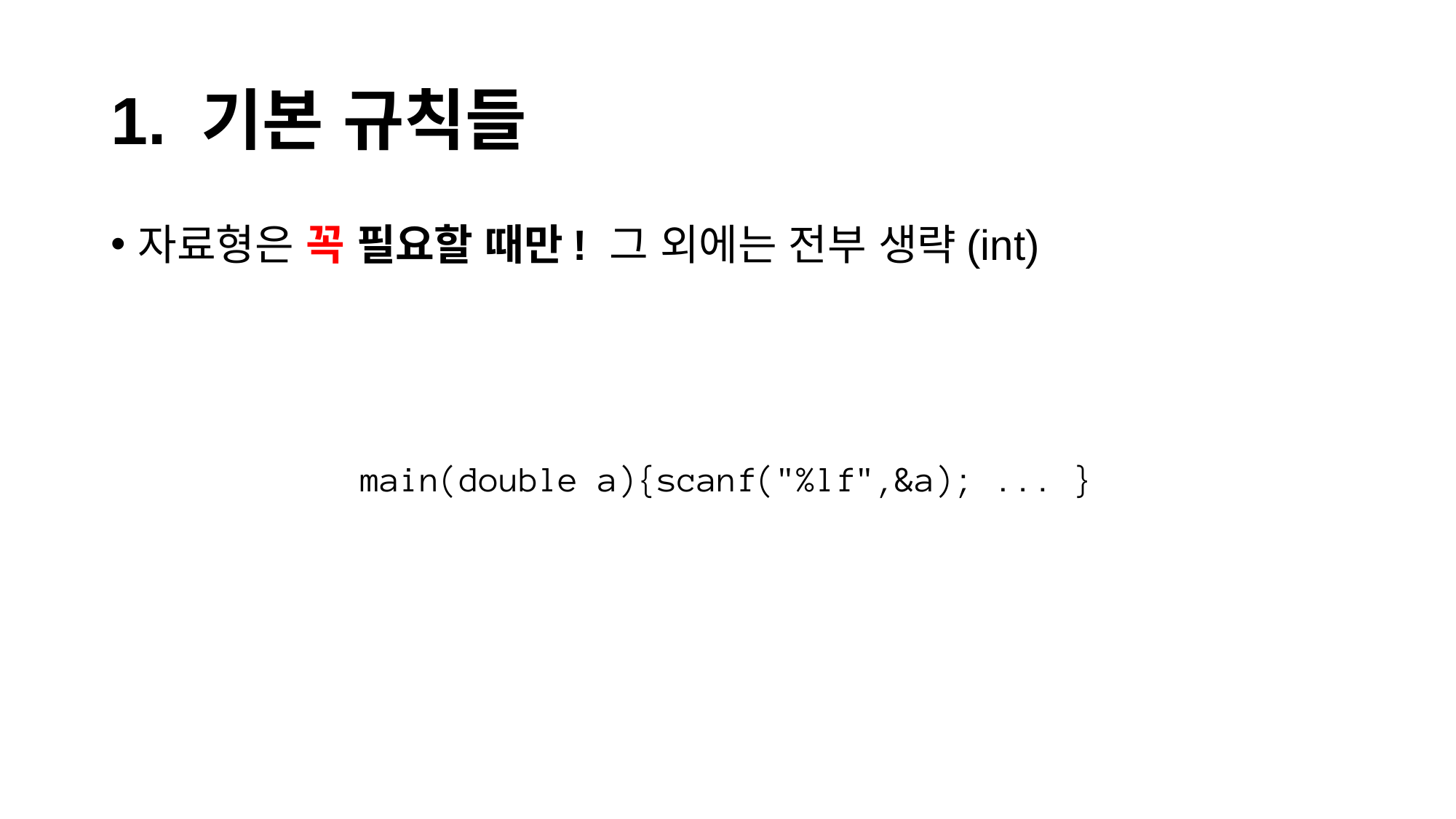

# 1. 기본 규칙들
자료형은 꼭 필요할 때만! 그 외에는 전부 생략(int)
main(double a){scanf("%lf",&a); ... }